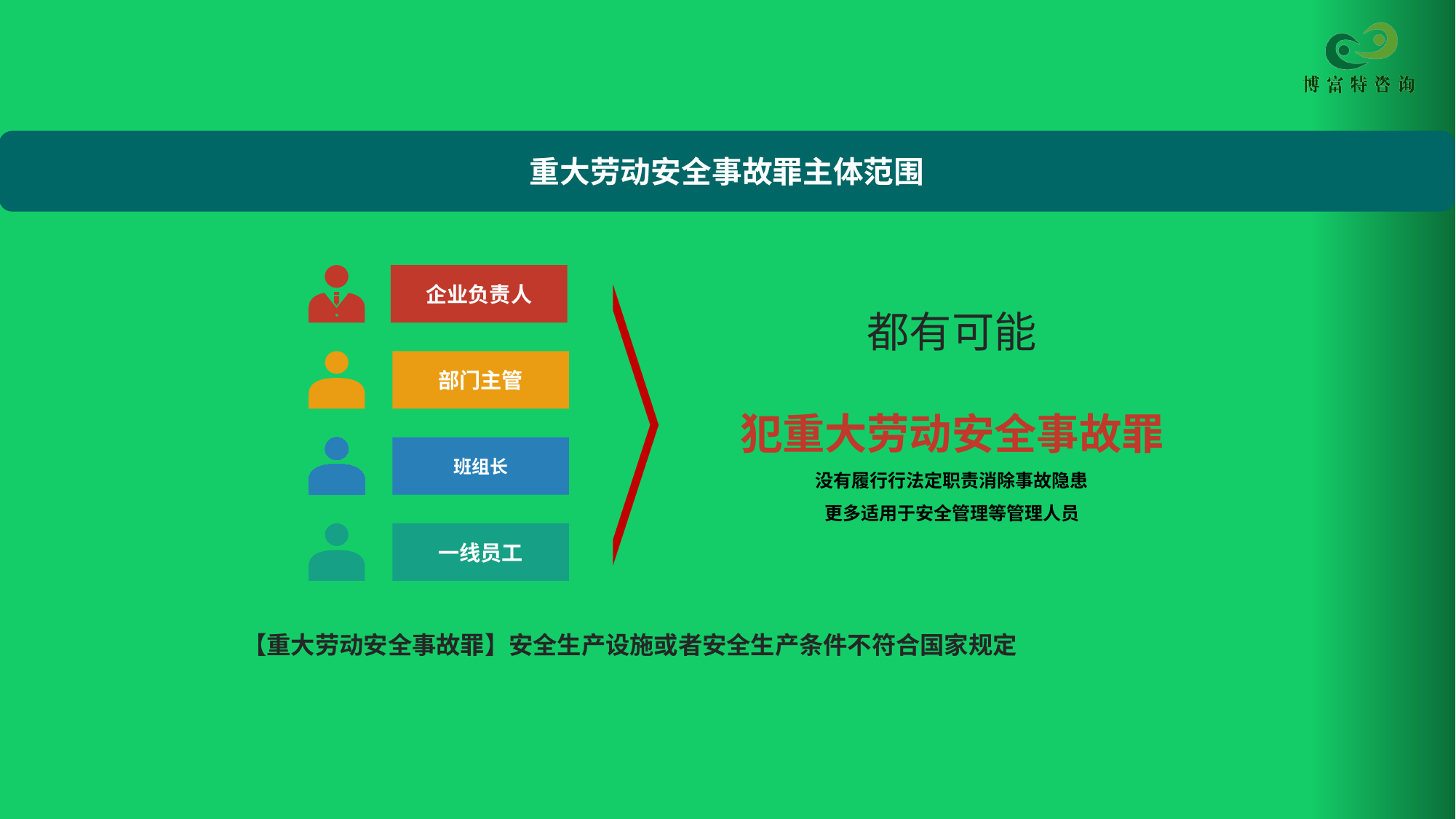

重大劳动安全事故罪主体范围
都有可能
犯重大劳动安全事故罪
企业负责人

部门主管

班组长

没有履⾏行法定职责消除事故隐患
更多适用于安全管理等管理人员
一线员工

【重大劳动安全事故罪】安全生产设施或者安全生产条件不符合国家规定